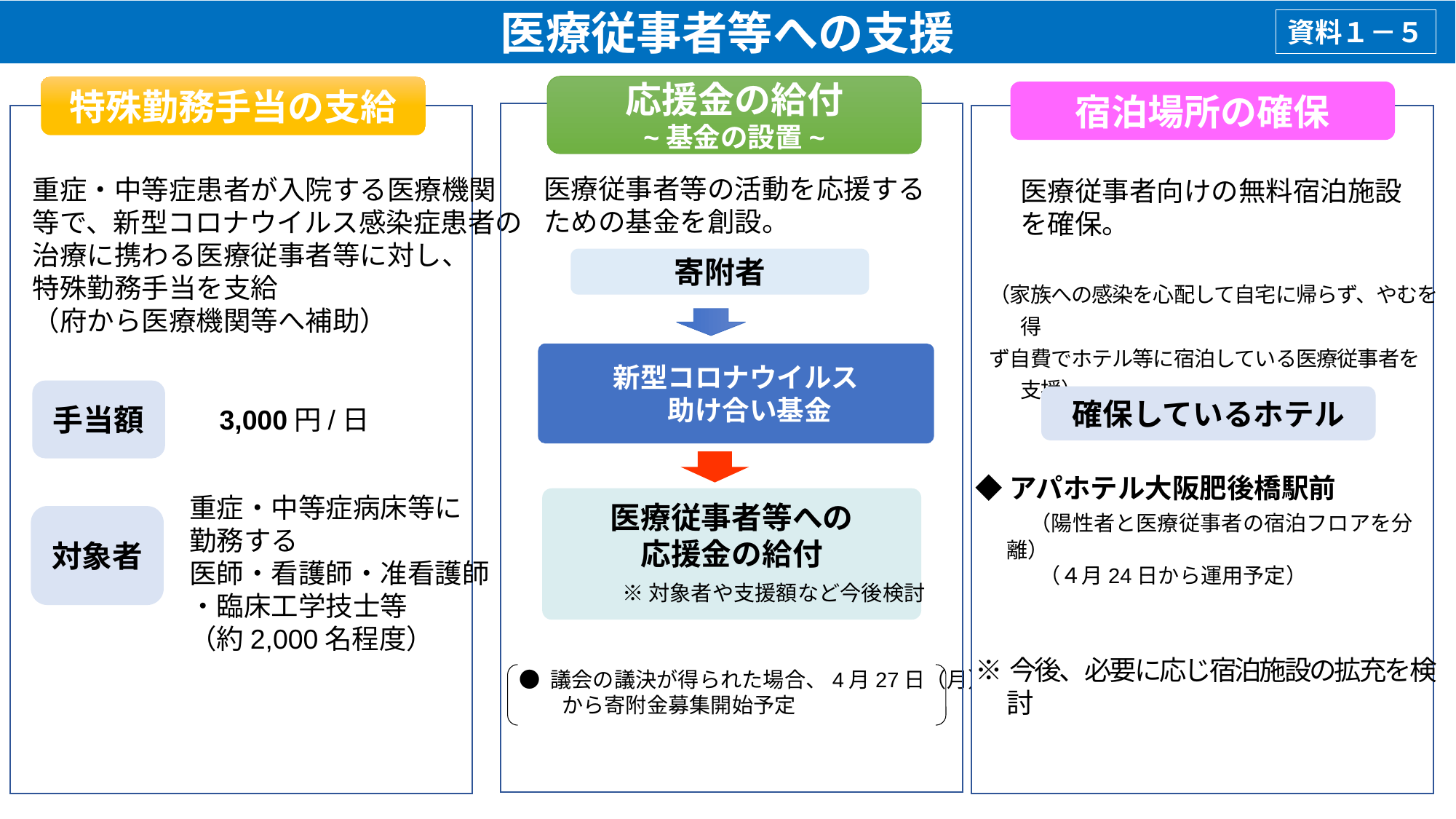

医療従事者等への支援
資料１－５
応援金の給付
~基金の設置~
特殊勤務手当の支給
宿泊場所の確保

医療従事者等の活動を応援する
ための基金を創設。
重症・中等症患者が入院する医療機関
等で、新型コロナウイルス感染症患者の
治療に携わる医療従事者等に対し、
特殊勤務手当を支給
（府から医療機関等へ補助）
医療従事者向けの無料宿泊施設
を確保。
寄附者
（家族への感染を心配して自宅に帰らず、やむを得
ず自費でホテル等に宿泊している医療従事者を支援）

新型コロナウイルス
　助け合い基金
手当額
確保しているホテル
3,000円/日

◆アパホテル大阪肥後橋駅前
　　（陽性者と医療従事者の宿泊フロアを分離）
　　　（４月24日から運用予定）

※今後、必要に応じ宿泊施設の拡充を検討
重症・中等症病床等に
勤務する
医師・看護師・准看護師
・臨床工学技士等
（約2,000名程度）
医療従事者等への
応援金の給付

対象者
※対象者や支援額など今後検討
● 議会の議決が得られた場合、4月27日（月）
　　から寄附金募集開始予定